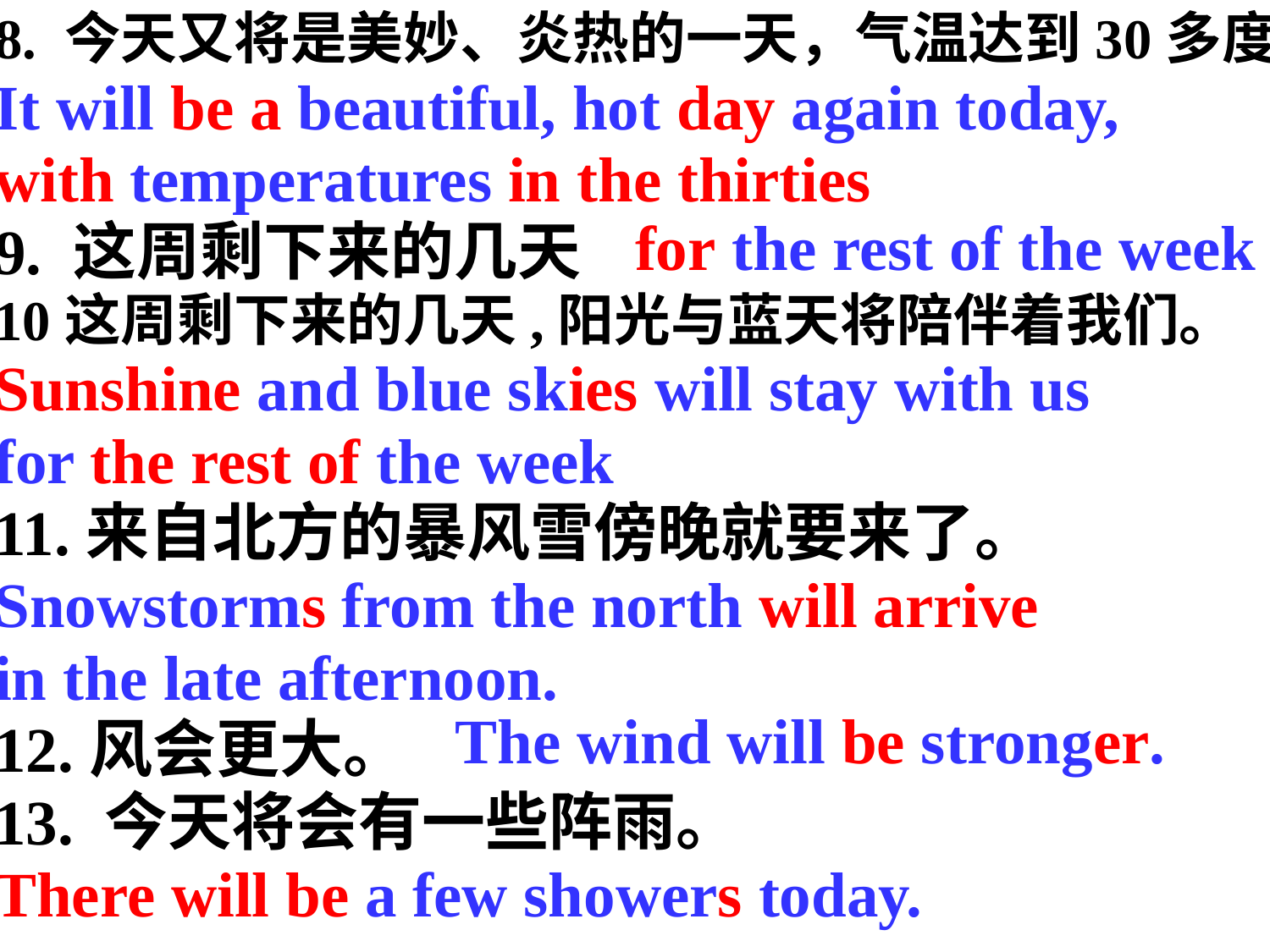

8. 今天又将是美妙、炎热的一天，气温达到30多度
It will be a beautiful, hot day again today,
with temperatures in the thirties
9. 这周剩下来的几天
10这周剩下来的几天,阳光与蓝天将陪伴着我们。
Sunshine and blue skies will stay with us
for the rest of the week
11.来自北方的暴风雪傍晚就要来了。
Snowstorms from the north will arrive
in the late afternoon.
12.风会更大。
13. 今天将会有一些阵雨。
There will be a few showers today.

for the rest of the week
The wind will be stronger.